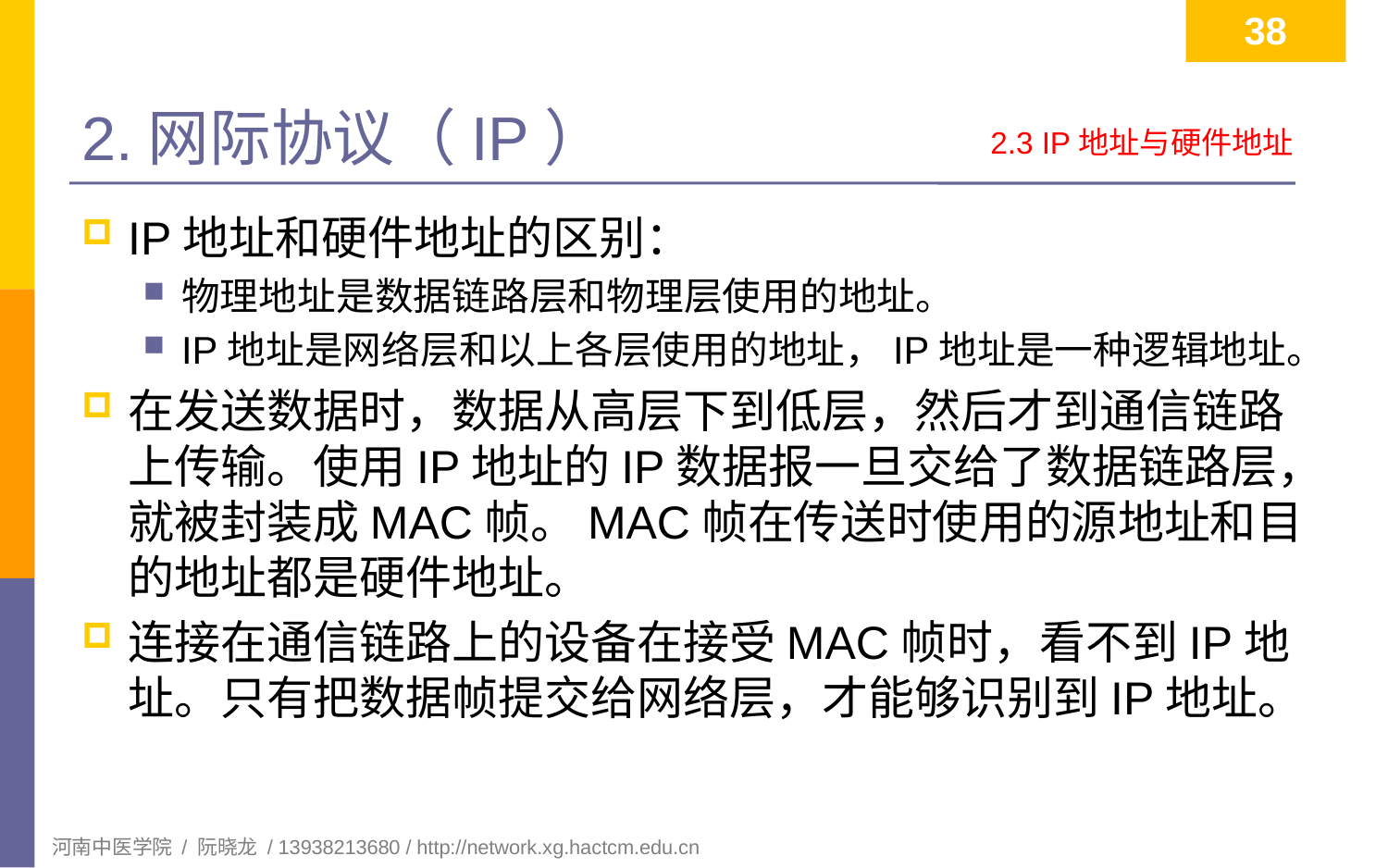

38
# 2.网际协议（IP）
2.3 IP地址与硬件地址
IP地址和硬件地址的区别：
物理地址是数据链路层和物理层使用的地址。
IP地址是网络层和以上各层使用的地址，IP地址是一种逻辑地址。
在发送数据时，数据从高层下到低层，然后才到通信链路上传输。使用IP地址的IP数据报一旦交给了数据链路层，就被封装成MAC帧。MAC帧在传送时使用的源地址和目的地址都是硬件地址。
连接在通信链路上的设备在接受MAC帧时，看不到IP地址。只有把数据帧提交给网络层，才能够识别到IP地址。